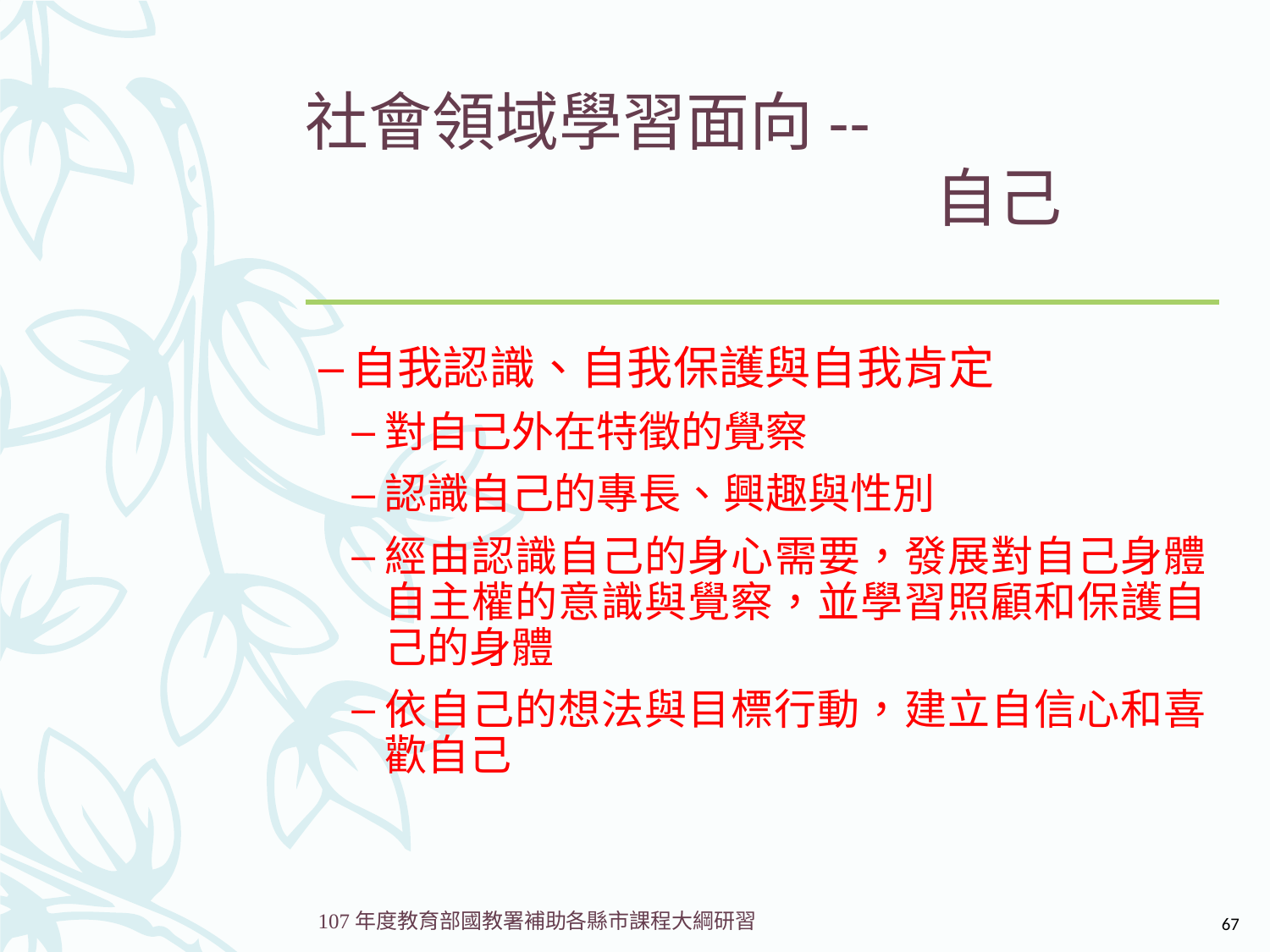

# 社會領域學習面向-- 自己
自我認識、自我保護與自我肯定
對自己外在特徵的覺察
認識自己的專長、興趣與性別
經由認識自己的身心需要，發展對自己身體自主權的意識與覺察，並學習照顧和保護自己的身體
依自己的想法與目標行動，建立自信心和喜歡自己
67
107年度教育部國教署補助各縣市課程大綱研習